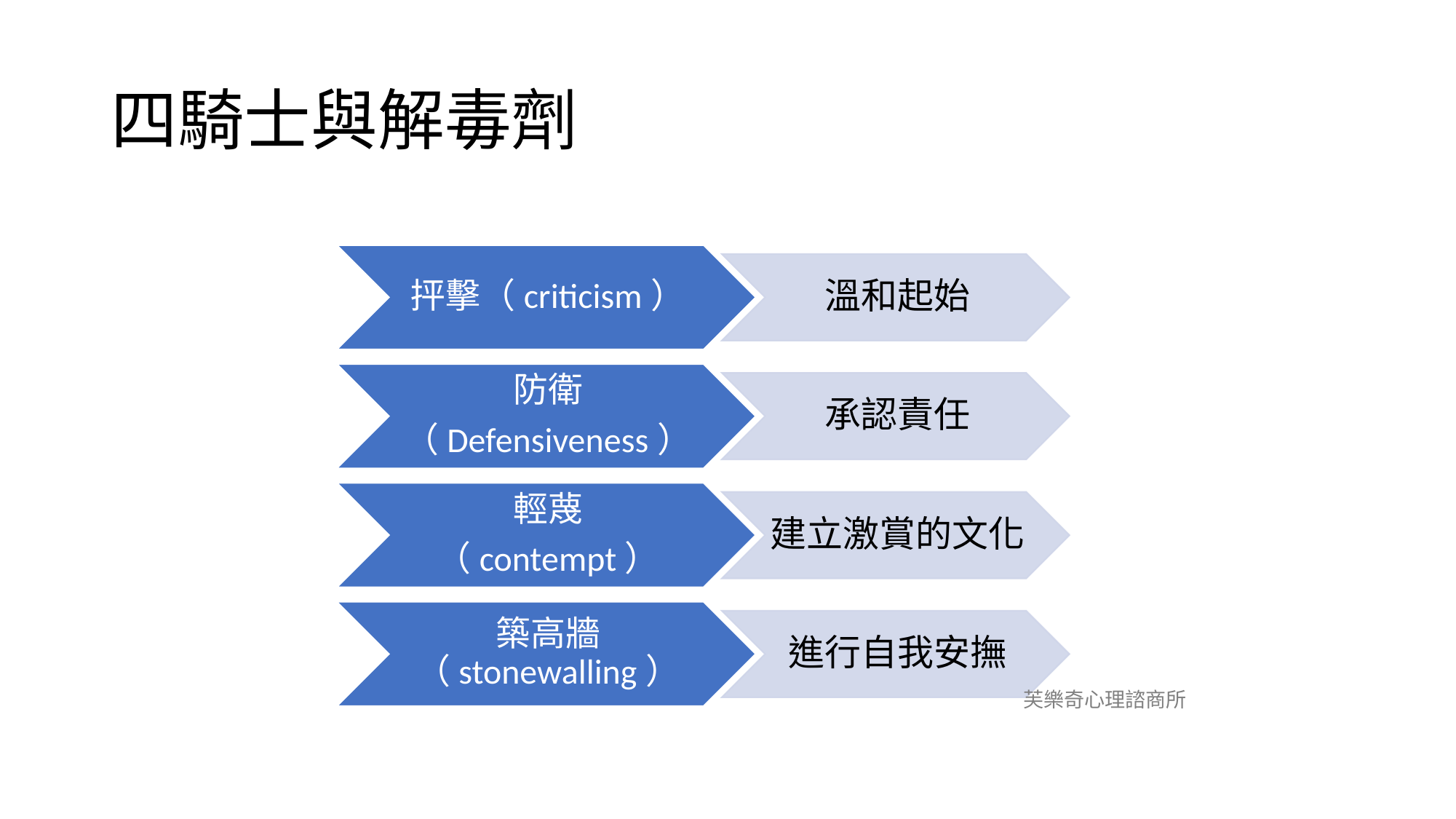

# 四騎士與解毒劑
抨擊（criticism）
溫和起始
防衛
（Defensiveness）
承認責任
輕蔑
（contempt）
建立激賞的文化
築高牆
（stonewalling）
進行自我安撫
芙樂奇心理諮商所